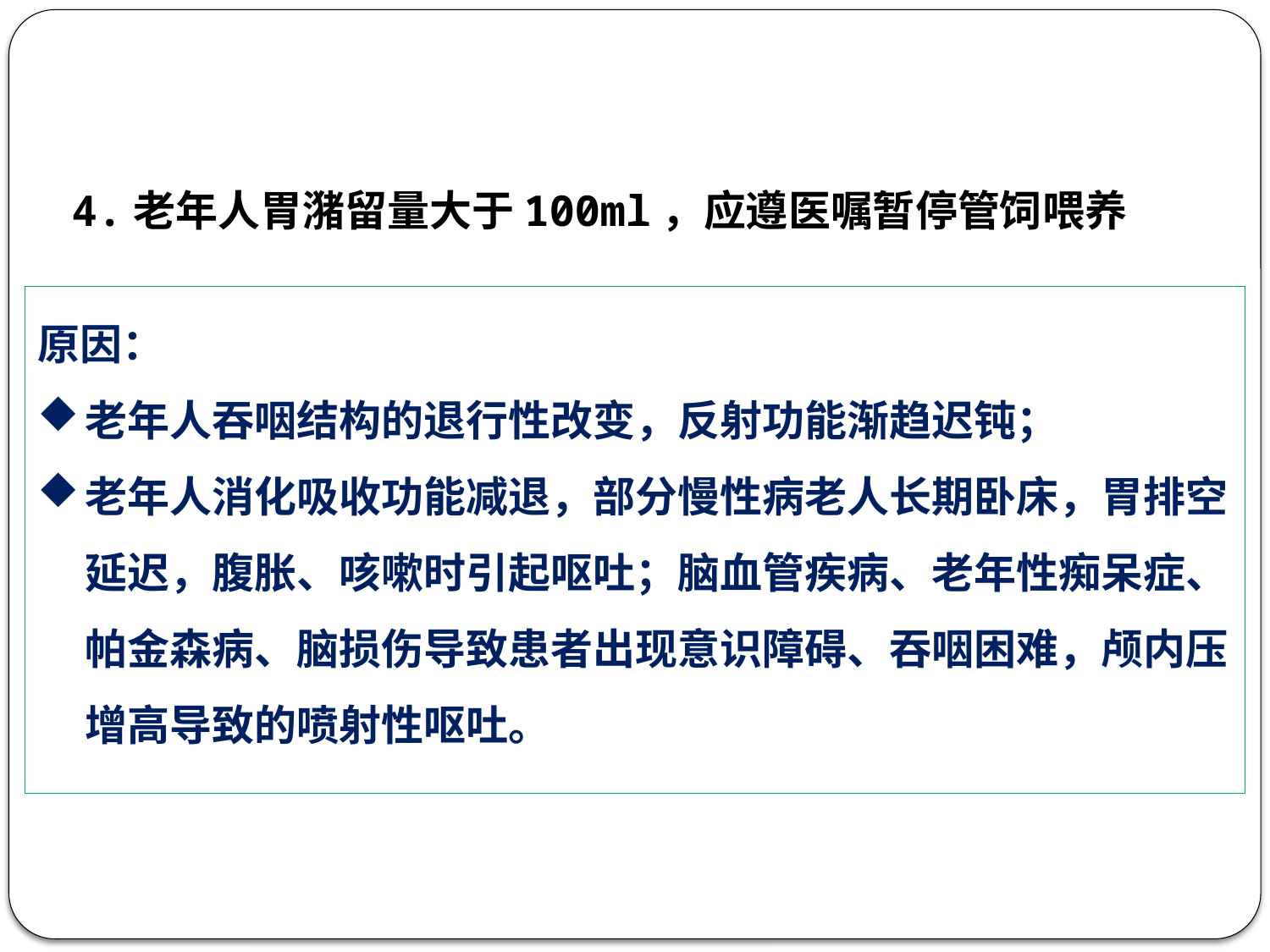

4.老年人胃潴留量大于100ml，应遵医嘱暂停管饲喂养
原因：
老年人吞咽结构的退行性改变，反射功能渐趋迟钝；
老年人消化吸收功能减退，部分慢性病老人长期卧床，胃排空延迟，腹胀、咳嗽时引起呕吐；脑血管疾病、老年性痴呆症、帕金森病、脑损伤导致患者出现意识障碍、吞咽困难，颅内压增高导致的喷射性呕吐。